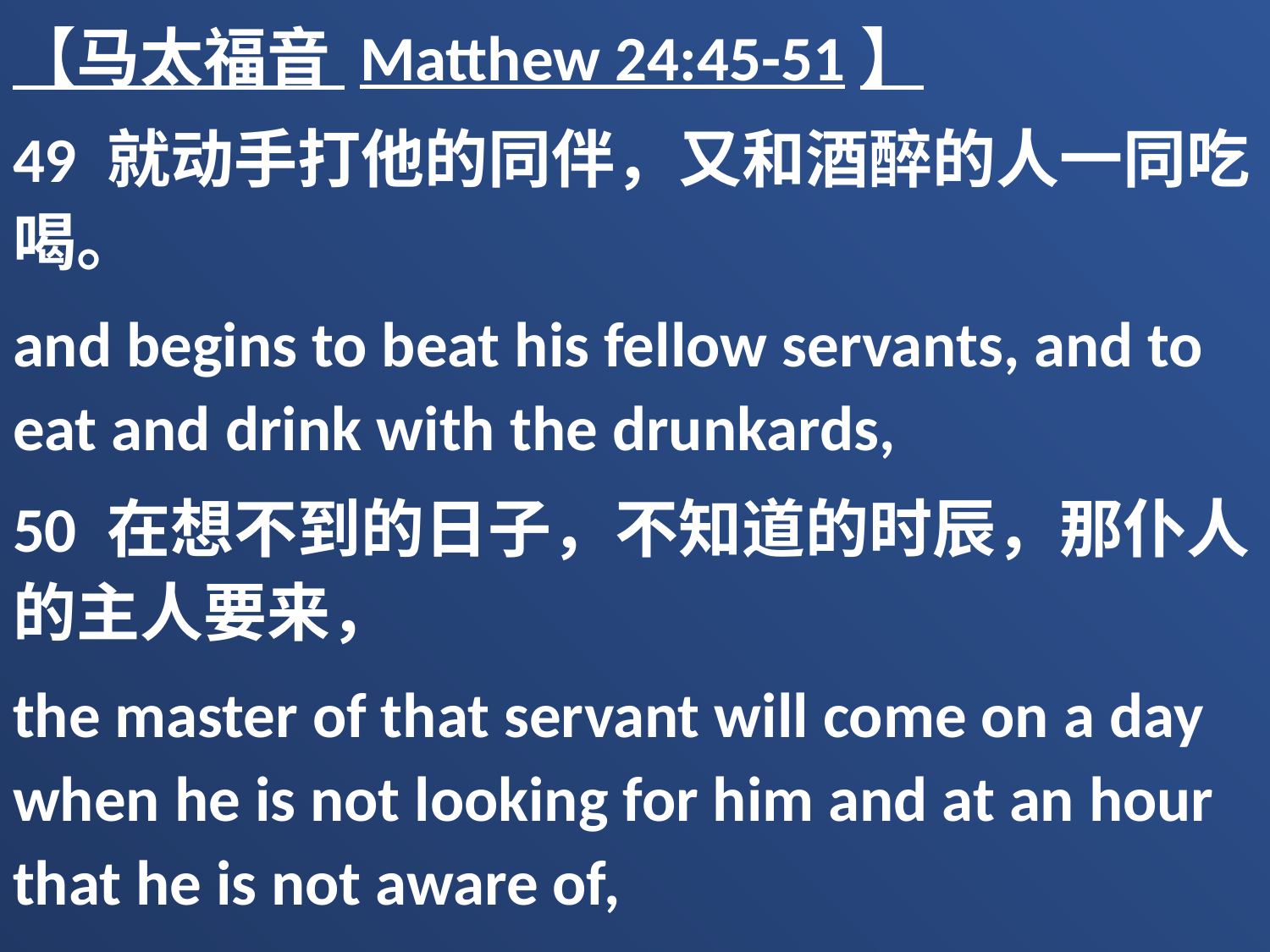

【马太福音 Matthew 24:45-51】
49 就动手打他的同伴，又和酒醉的人一同吃喝。
and begins to beat his fellow servants, and to eat and drink with the drunkards,
50 在想不到的日子，不知道的时辰，那仆人的主人要来，
the master of that servant will come on a day when he is not looking for him and at an hour that he is not aware of,